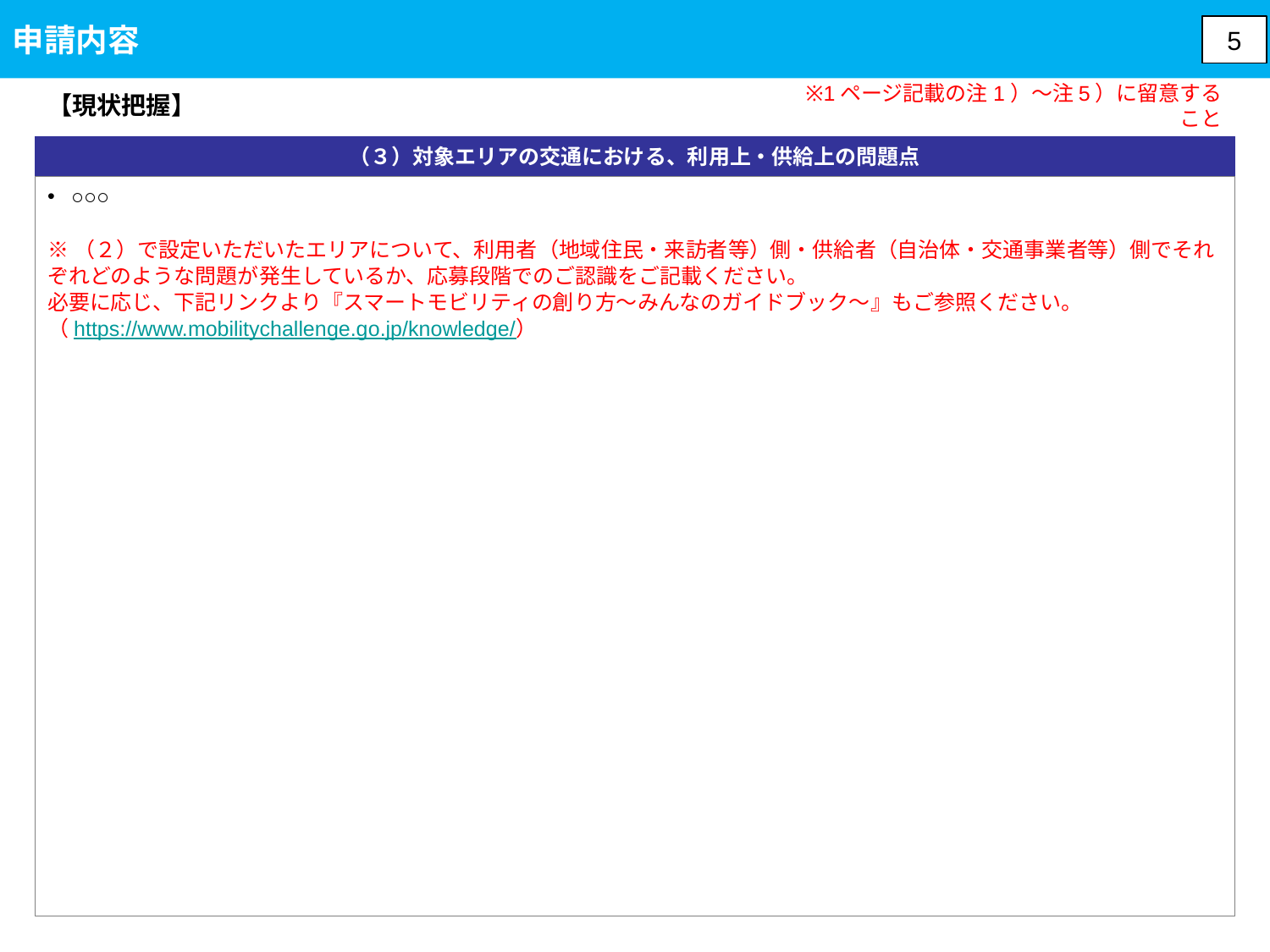

申請内容
5
【現状把握】
※1ページ記載の注1）～注5）に留意すること
（３）対象エリアの交通における、利用上・供給上の問題点
○○○

※（２）で設定いただいたエリアについて、利用者（地域住民・来訪者等）側・供給者（自治体・交通事業者等）側でそれぞれどのような問題が発生しているか、応募段階でのご認識をご記載ください。
必要に応じ、下記リンクより『スマートモビリティの創り方～みんなのガイドブック～』もご参照ください。
（https://www.mobilitychallenge.go.jp/knowledge/）